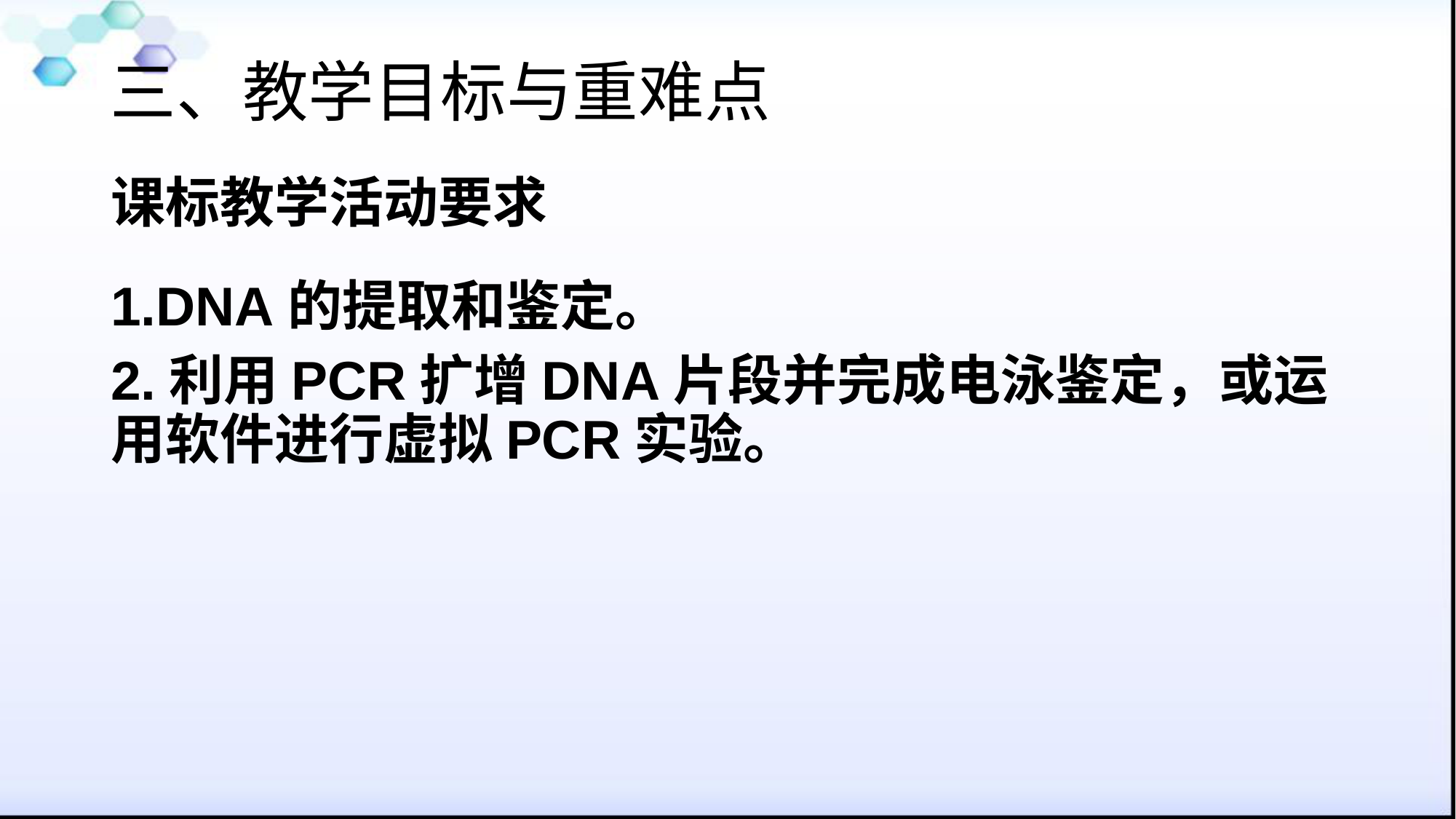

三、教学目标与重难点
# 课标教学活动要求
1.DNA的提取和鉴定。
2.利用PCR扩增DNA片段并完成电泳鉴定，或运用软件进行虚拟PCR实验。